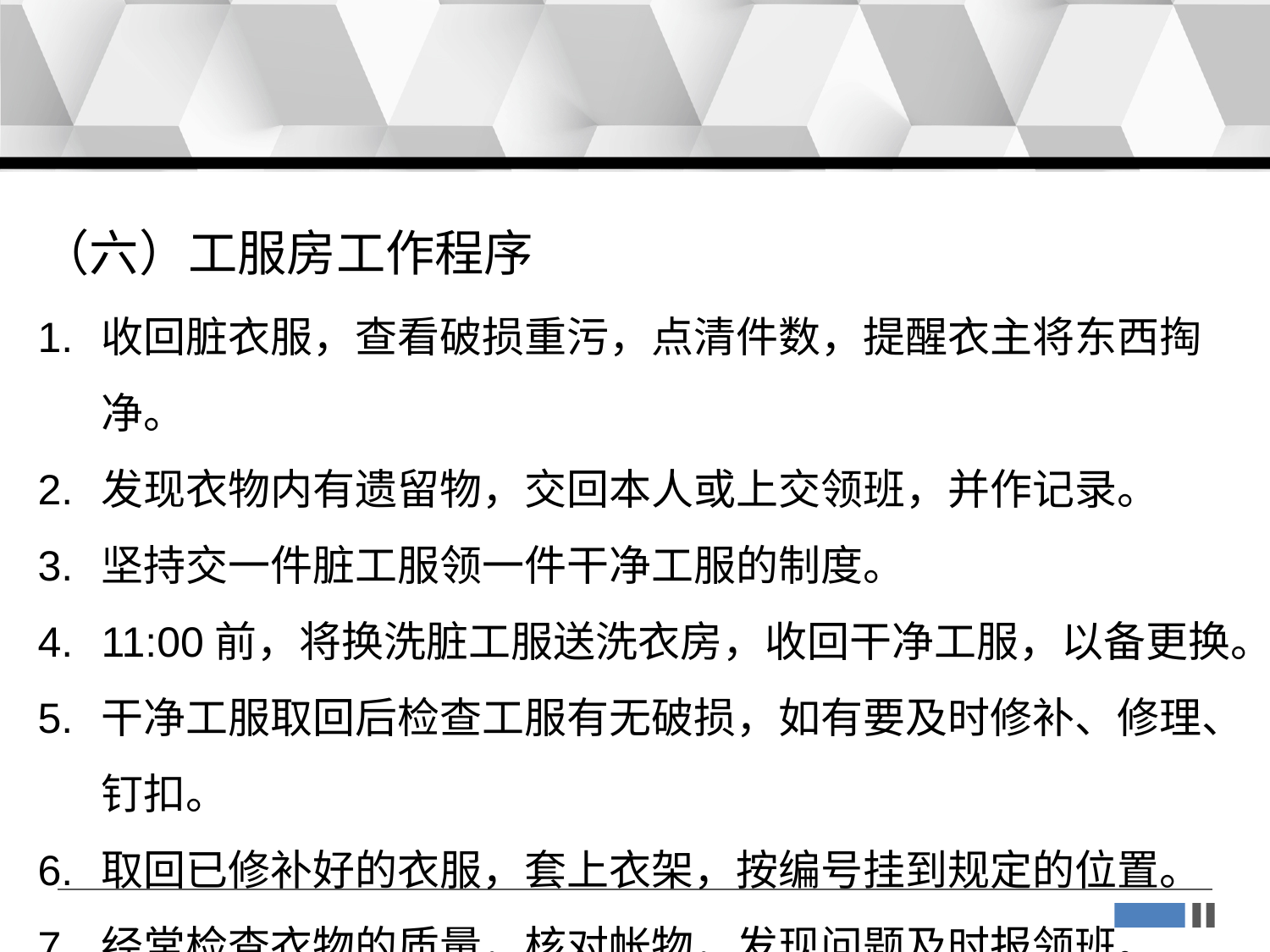

（六）工服房工作程序
收回脏衣服，查看破损重污，点清件数，提醒衣主将东西掏净。
发现衣物内有遗留物，交回本人或上交领班，并作记录。
坚持交一件脏工服领一件干净工服的制度。
11:00前，将换洗脏工服送洗衣房，收回干净工服，以备更换。
干净工服取回后检查工服有无破损，如有要及时修补、修理、钉扣。
取回已修补好的衣服，套上衣架，按编号挂到规定的位置。
经常检查衣物的质量，核对帐物，发现问题及时报领班。